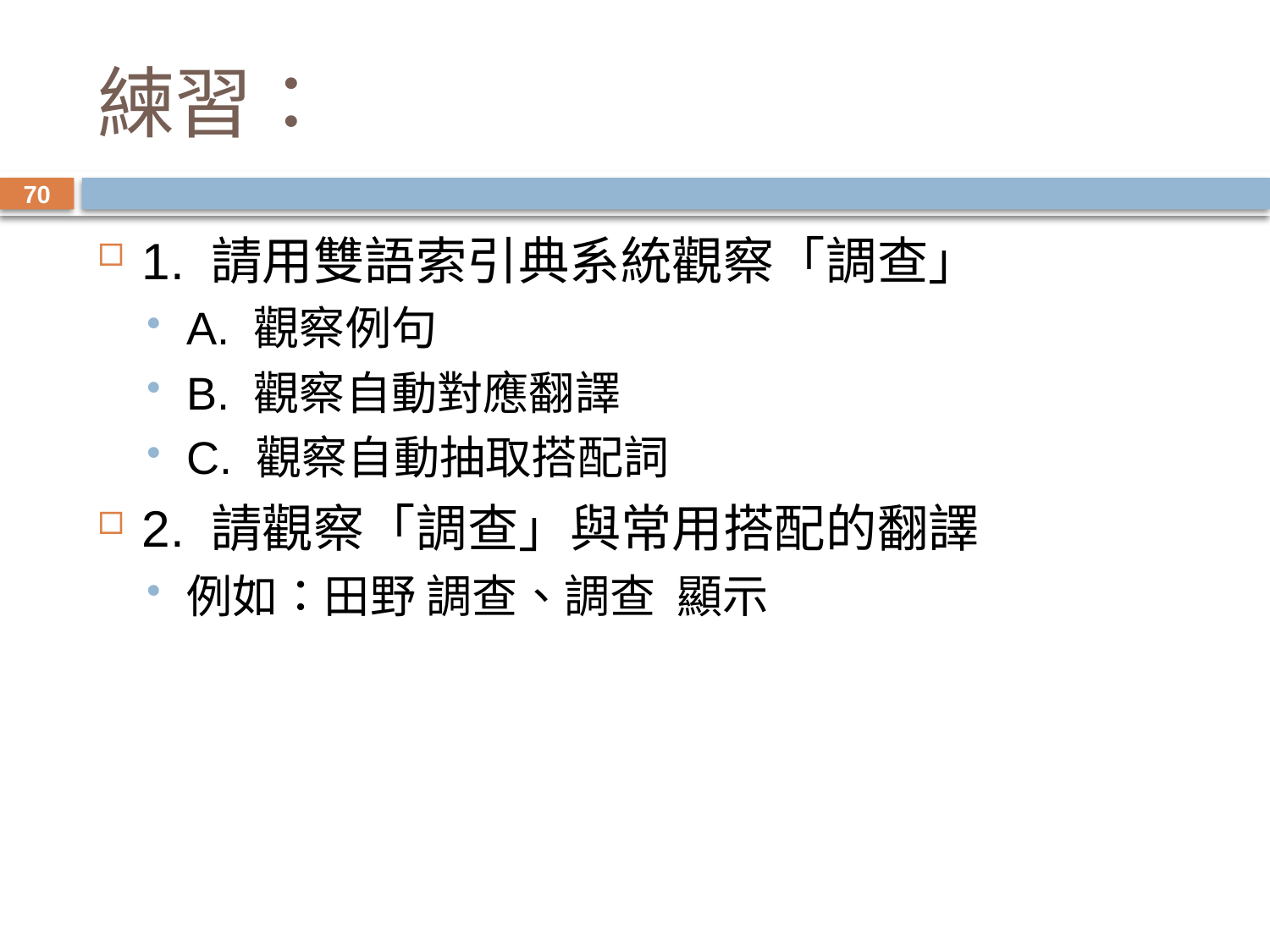

# 練習：
70
1. 請用雙語索引典系統觀察「調查」
A. 觀察例句
B. 觀察自動對應翻譯
C. 觀察自動抽取搭配詞
2. 請觀察「調查」與常用搭配的翻譯
例如：田野 調查、調查  顯示